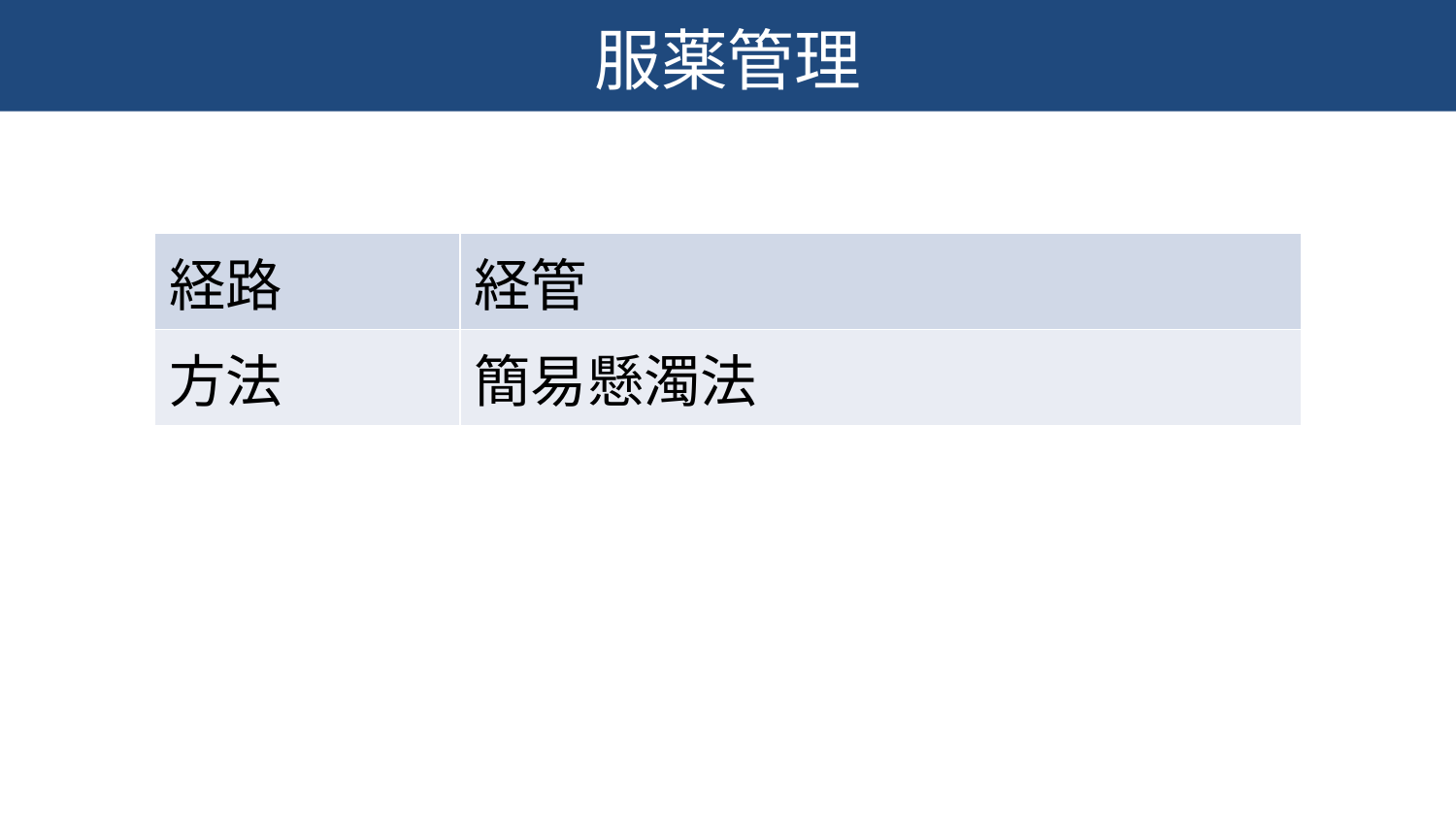

服薬管理
| 経路 | 経管 |
| --- | --- |
| 方法 | 簡易懸濁法 |